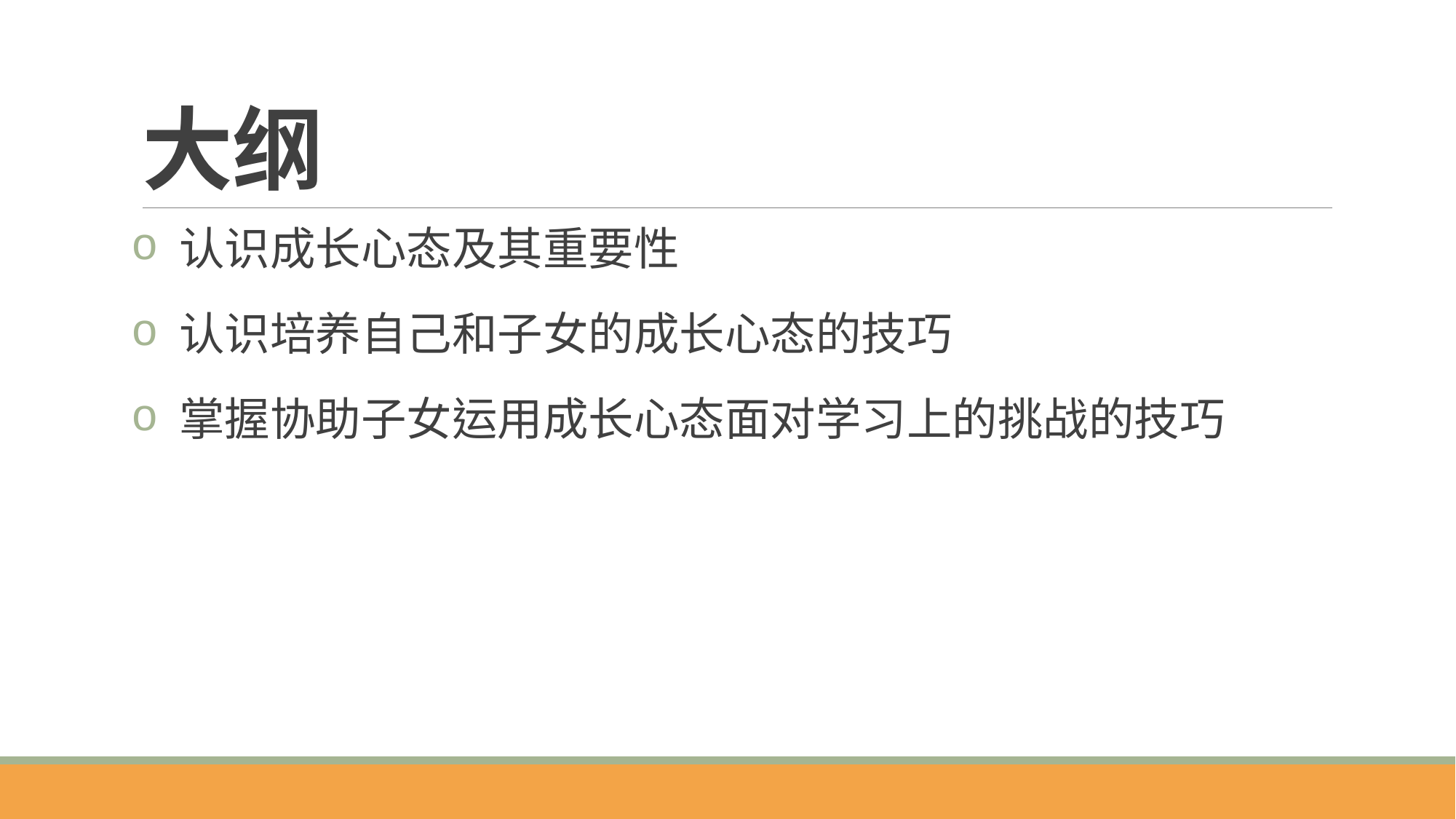

# 大纲
 认识成长心态及其重要性
 认识培养自己和子女的成长心态的技巧
 掌握协助子女运用成长心态面对学习上的挑战的技巧